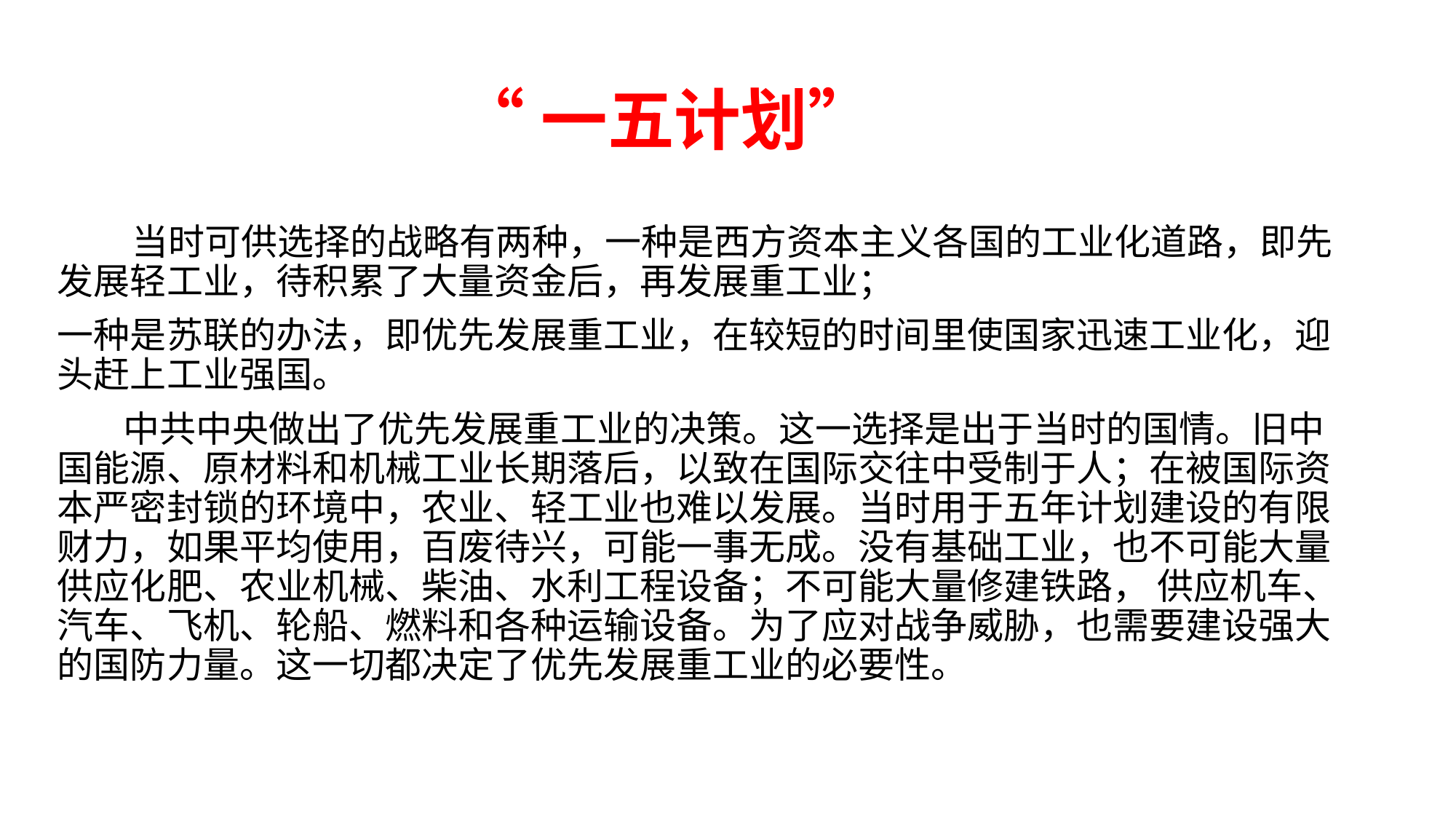

# “一五计划”
        当时可供选择的战略有两种，一种是西方资本主义各国的工业化道路，即先发展轻工业，待积累了大量资金后，再发展重工业；
一种是苏联的办法，即优先发展重工业，在较短的时间里使国家迅速工业化，迎头赶上工业强国。
       中共中央做出了优先发展重工业的决策。这一选择是出于当时的国情。旧中国能源、原材料和机械工业长期落后，以致在国际交往中受制于人；在被国际资本严密封锁的环境中，农业、轻工业也难以发展。当时用于五年计划建设的有限财力，如果平均使用，百废待兴，可能一事无成。没有基础工业，也不可能大量供应化肥、农业机械、柴油、水利工程设备；不可能大量修建铁路， 供应机车、汽车、飞机、轮船、燃料和各种运输设备。为了应对战争威胁，也需要建设强大的国防力量。这一切都决定了优先发展重工业的必要性。